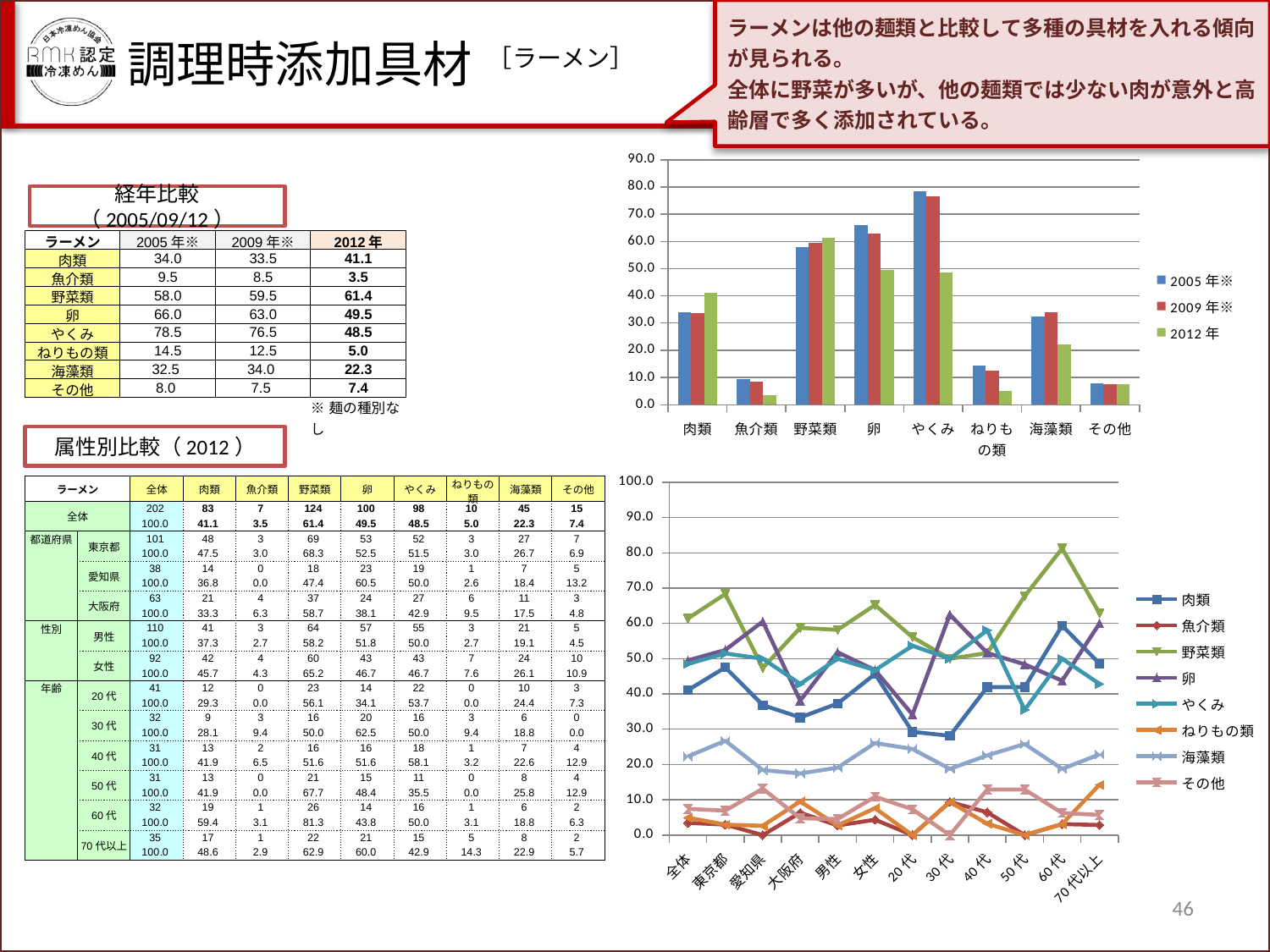

ラーメンは他の麺類と比較して多種の具材を入れる傾向が見られる。
全体に野菜が多いが、他の麺類では少ない肉が意外と高齢層で多く添加されている。
調理時添加具材
［ラーメン］

### Chart

| Category | 2005年※ | 2009年※ | 2012年 |
|---|---|---|---|
| 肉類 | 34.0 | 33.5 | 41.08910891089111 |
| 魚介類 | 9.5 | 8.5 | 3.465346534653464 |
| 野菜類 | 58.0 | 59.5 | 61.386138613861384 |
| 卵 | 66.0 | 63.0 | 49.50495049504948 |
| やくみ | 78.5 | 76.5 | 48.51485148514844 |
| ねりもの類 | 14.5 | 12.5 | 4.9504950495049505 |
| 海藻類 | 32.5 | 34.0 | 22.277227722772277 |
| その他 | 8.0 | 7.5 | 7.425742574257425 |
経年比較（2005/09/12）
| ラーメン | 2005年※ | 2009年※ | 2012年 |
| --- | --- | --- | --- |
| 肉類 | 34.0 | 33.5 | 41.1 |
| 魚介類 | 9.5 | 8.5 | 3.5 |
| 野菜類 | 58.0 | 59.5 | 61.4 |
| 卵 | 66.0 | 63.0 | 49.5 |
| やくみ | 78.5 | 76.5 | 48.5 |
| ねりもの類 | 14.5 | 12.5 | 5.0 |
| 海藻類 | 32.5 | 34.0 | 22.3 |
| その他 | 8.0 | 7.5 | 7.4 |
|  |  |  | ※麺の種別なし |
属性別比較（2012）

### Chart

| Category | 肉類 | 魚介類 | 野菜類 | 卵 | やくみ | ねりもの類 | 海藻類 | その他 |
|---|---|---|---|---|---|---|---|---|
| 全体 | 41.08910891089111 | 3.465346534653464 | 61.386138613861384 | 49.50495049504948 | 48.51485148514844 | 4.9504950495049505 | 22.277227722772277 | 7.425742574257425 |
| 東京都 | 47.524752475247475 | 2.970297029702971 | 68.31683168316832 | 52.47524752475244 | 51.48514851485149 | 2.970297029702971 | 26.732673267326717 | 6.930693069306932 |
| 愛知県 | 36.84210526315791 | 0.0 | 47.36842105263154 | 60.52631578947372 | 50.0 | 2.631578947368421 | 18.42105263157892 | 13.157894736842104 |
| 大阪府 | 33.33333333333333 | 6.349206349206349 | 58.73015873015882 | 38.0952380952381 | 42.85714285714282 | 9.523809523809524 | 17.46031746031746 | 4.761904761904762 |
| 男性 | 37.27272727272727 | 2.727272727272729 | 58.18181818181815 | 51.81818181818185 | 50.0 | 2.727272727272729 | 19.090909090909086 | 4.545454545454546 |
| 女性 | 45.65217391304348 | 4.3478260869565215 | 65.21739130434788 | 46.73913043478261 | 46.73913043478261 | 7.608695652173914 | 26.08695652173913 | 10.869565217391319 |
| 20代 | 29.2682926829268 | 0.0 | 56.09756097560976 | 34.14634146341458 | 53.65853658536586 | 0.0 | 24.39024390243901 | 7.317073170731707 |
| 30代 | 28.125 | 9.375000000000007 | 50.0 | 62.5 | 50.0 | 9.375000000000007 | 18.75 | 0.0 |
| 40代 | 41.93548387096775 | 6.45161290322581 | 51.61290322580645 | 51.61290322580645 | 58.064516129032256 | 3.225806451612905 | 22.58064516129032 | 12.903225806451612 |
| 50代 | 41.93548387096775 | 0.0 | 67.74193548387105 | 48.387096774193495 | 35.48387096774191 | 0.0 | 25.806451612903224 | 12.903225806451612 |
| 60代 | 59.375 | 3.125 | 81.25 | 43.75 | 50.0 | 3.125 | 18.75 | 6.25 |
| 70代以上 | 48.571428571428534 | 2.857142857142857 | 62.85714285714282 | 60.0 | 42.85714285714282 | 14.285714285714286 | 22.857142857142843 | 5.714285714285711 |
| ラーメン |  | 全体 | 肉類 | 魚介類 | 野菜類 | 卵 | やくみ | ねりもの類 | 海藻類 | その他 |
| --- | --- | --- | --- | --- | --- | --- | --- | --- | --- | --- |
| 全体 |  | 202 | 83 | 7 | 124 | 100 | 98 | 10 | 45 | 15 |
|  |  | 100.0 | 41.1 | 3.5 | 61.4 | 49.5 | 48.5 | 5.0 | 22.3 | 7.4 |
| 都道府県 | 東京都 | 101 | 48 | 3 | 69 | 53 | 52 | 3 | 27 | 7 |
|  |  | 100.0 | 47.5 | 3.0 | 68.3 | 52.5 | 51.5 | 3.0 | 26.7 | 6.9 |
|  | 愛知県 | 38 | 14 | 0 | 18 | 23 | 19 | 1 | 7 | 5 |
|  |  | 100.0 | 36.8 | 0.0 | 47.4 | 60.5 | 50.0 | 2.6 | 18.4 | 13.2 |
|  | 大阪府 | 63 | 21 | 4 | 37 | 24 | 27 | 6 | 11 | 3 |
|  |  | 100.0 | 33.3 | 6.3 | 58.7 | 38.1 | 42.9 | 9.5 | 17.5 | 4.8 |
| 性別 | 男性 | 110 | 41 | 3 | 64 | 57 | 55 | 3 | 21 | 5 |
|  |  | 100.0 | 37.3 | 2.7 | 58.2 | 51.8 | 50.0 | 2.7 | 19.1 | 4.5 |
|  | 女性 | 92 | 42 | 4 | 60 | 43 | 43 | 7 | 24 | 10 |
|  |  | 100.0 | 45.7 | 4.3 | 65.2 | 46.7 | 46.7 | 7.6 | 26.1 | 10.9 |
| 年齢 | 20代 | 41 | 12 | 0 | 23 | 14 | 22 | 0 | 10 | 3 |
|  |  | 100.0 | 29.3 | 0.0 | 56.1 | 34.1 | 53.7 | 0.0 | 24.4 | 7.3 |
|  | 30代 | 32 | 9 | 3 | 16 | 20 | 16 | 3 | 6 | 0 |
|  |  | 100.0 | 28.1 | 9.4 | 50.0 | 62.5 | 50.0 | 9.4 | 18.8 | 0.0 |
|  | 40代 | 31 | 13 | 2 | 16 | 16 | 18 | 1 | 7 | 4 |
|  |  | 100.0 | 41.9 | 6.5 | 51.6 | 51.6 | 58.1 | 3.2 | 22.6 | 12.9 |
|  | 50代 | 31 | 13 | 0 | 21 | 15 | 11 | 0 | 8 | 4 |
|  |  | 100.0 | 41.9 | 0.0 | 67.7 | 48.4 | 35.5 | 0.0 | 25.8 | 12.9 |
|  | 60代 | 32 | 19 | 1 | 26 | 14 | 16 | 1 | 6 | 2 |
|  |  | 100.0 | 59.4 | 3.1 | 81.3 | 43.8 | 50.0 | 3.1 | 18.8 | 6.3 |
|  | 70代以上 | 35 | 17 | 1 | 22 | 21 | 15 | 5 | 8 | 2 |
|  |  | 100.0 | 48.6 | 2.9 | 62.9 | 60.0 | 42.9 | 14.3 | 22.9 | 5.7 |
46